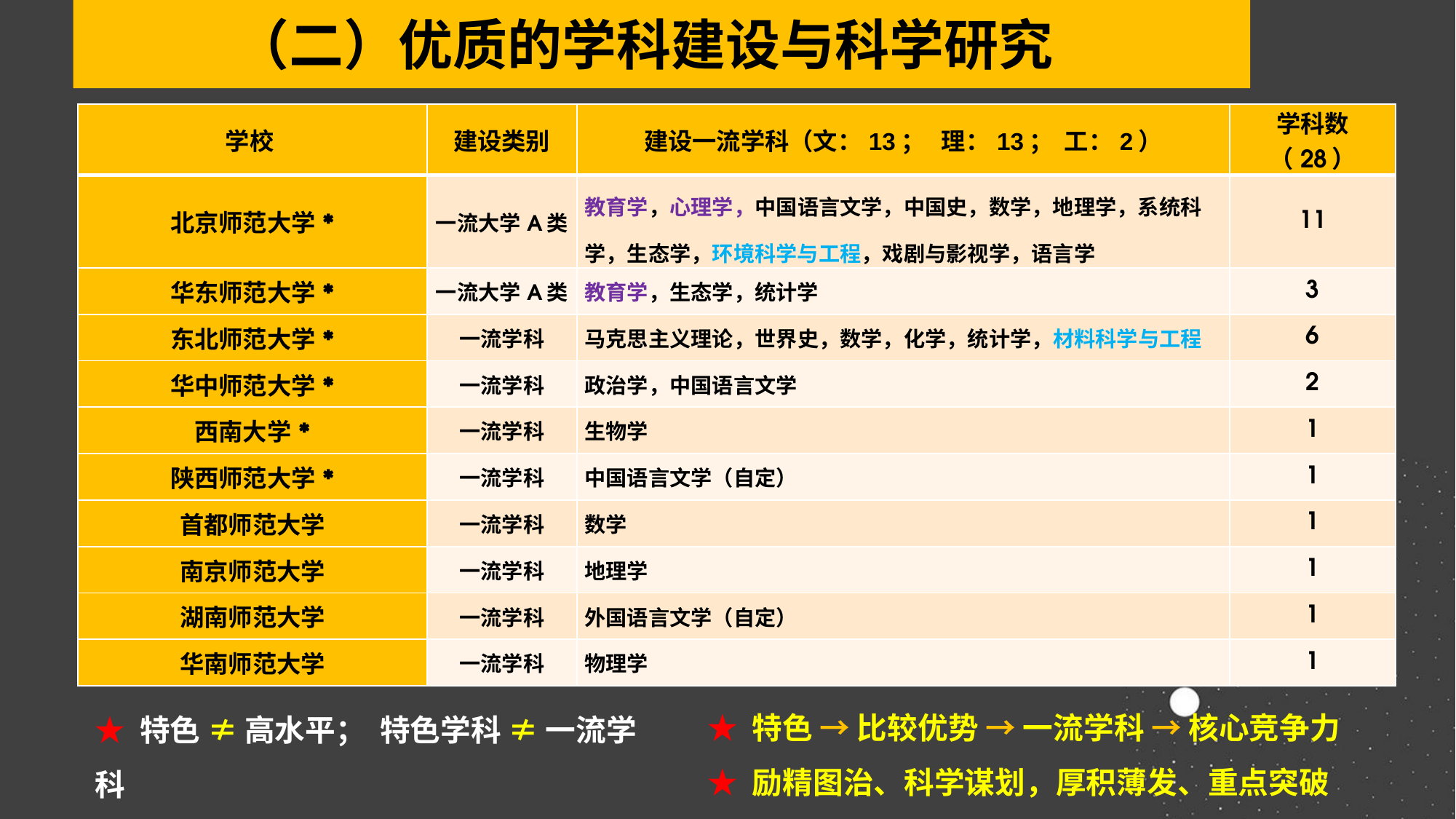

（二）优质的学科建设与科学研究
| 学校 | 建设类别 | 建设一流学科（文：13； 理：13； 工：2） | 学科数（28） |
| --- | --- | --- | --- |
| 北京师范大学\* | 一流大学A类 | 教育学，心理学，中国语言文学，中国史，数学，地理学，系统科学，生态学，环境科学与工程，戏剧与影视学，语言学 | 11 |
| 华东师范大学\* | 一流大学A类 | 教育学，生态学，统计学 | 3 |
| 东北师范大学\* | 一流学科 | 马克思主义理论，世界史，数学，化学，统计学，材料科学与工程 | 6 |
| 华中师范大学\* | 一流学科 | 政治学，中国语言文学 | 2 |
| 西南大学\* | 一流学科 | 生物学 | 1 |
| 陕西师范大学\* | 一流学科 | 中国语言文学（自定） | 1 |
| 首都师范大学 | 一流学科 | 数学 | 1 |
| 南京师范大学 | 一流学科 | 地理学 | 1 |
| 湖南师范大学 | 一流学科 | 外国语言文学（自定） | 1 |
| 华南师范大学 | 一流学科 | 物理学 | 1 |
★ 特色 → 比较优势 → 一流学科 → 核心竞争力
★ 励精图治、科学谋划，厚积薄发、重点突破
★ 特色 ≠ 高水平；  特色学科 ≠ 一流学科
    主学科 ≠ 一流学科